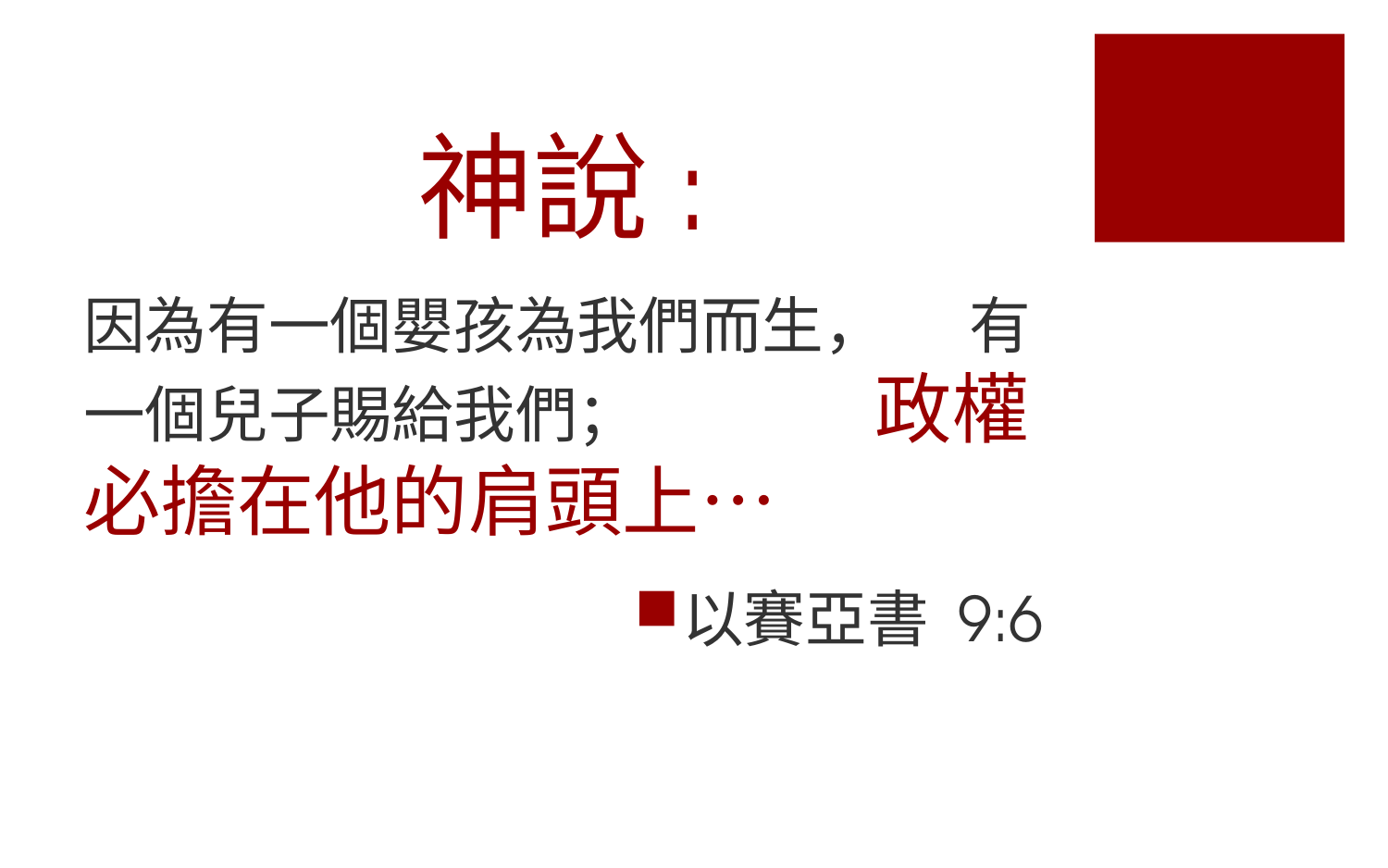

# 神說:
因為有一個嬰孩為我們而生，      有一個兒子賜給我們；                 政權必擔在他的肩頭上…
以賽亞書 9:6